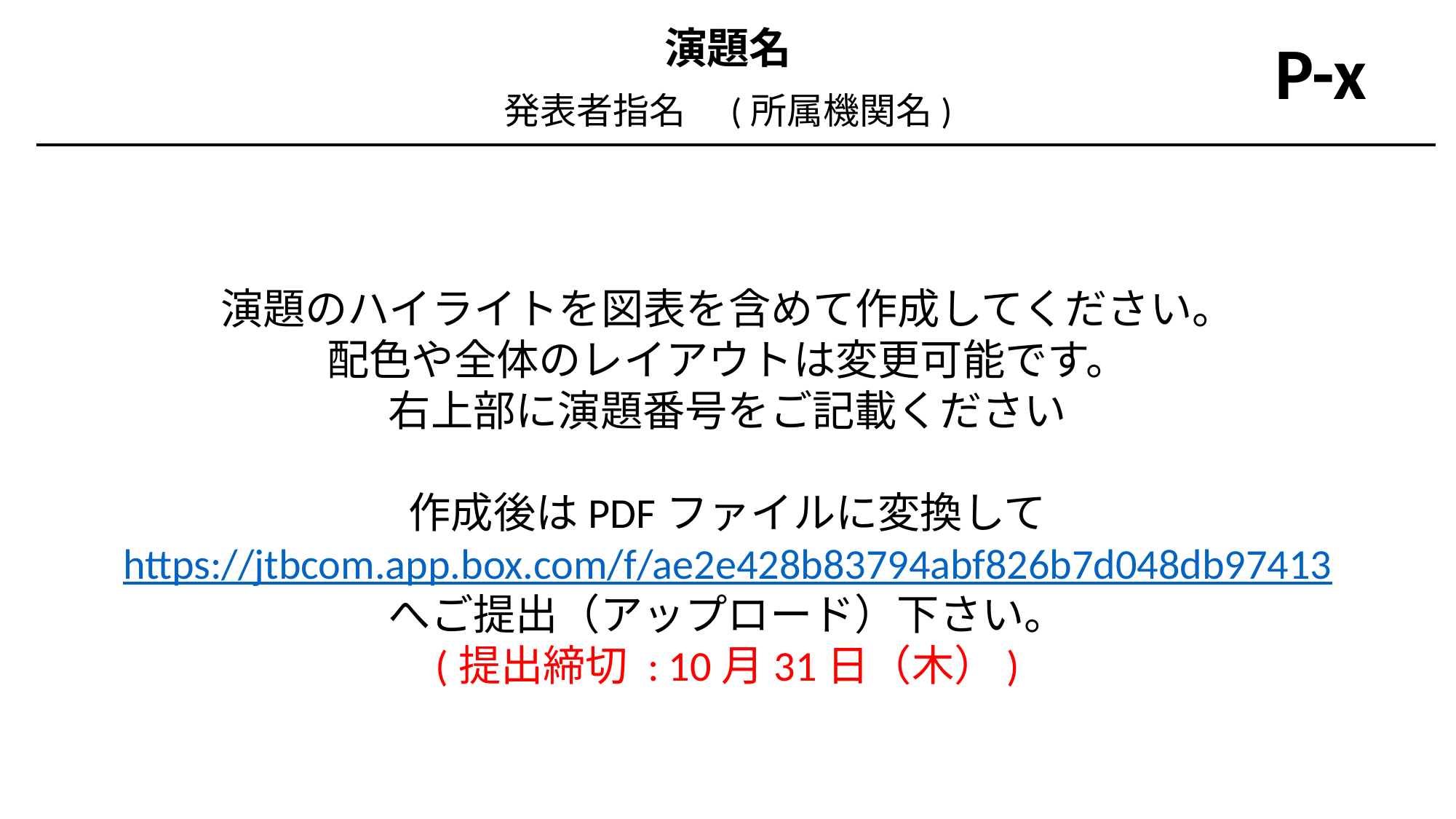

演題名
P-x
発表者指名　(所属機関名)

演題のハイライトを図表を含めて作成してください。
配色や全体のレイアウトは変更可能です。
右上部に演題番号をご記載ください

作成後はPDFファイルに変換して
https://jtbcom.app.box.com/f/ae2e428b83794abf826b7d048db97413
へご提出（アップロード）下さい。
(提出締切 : 10月31日（木）)